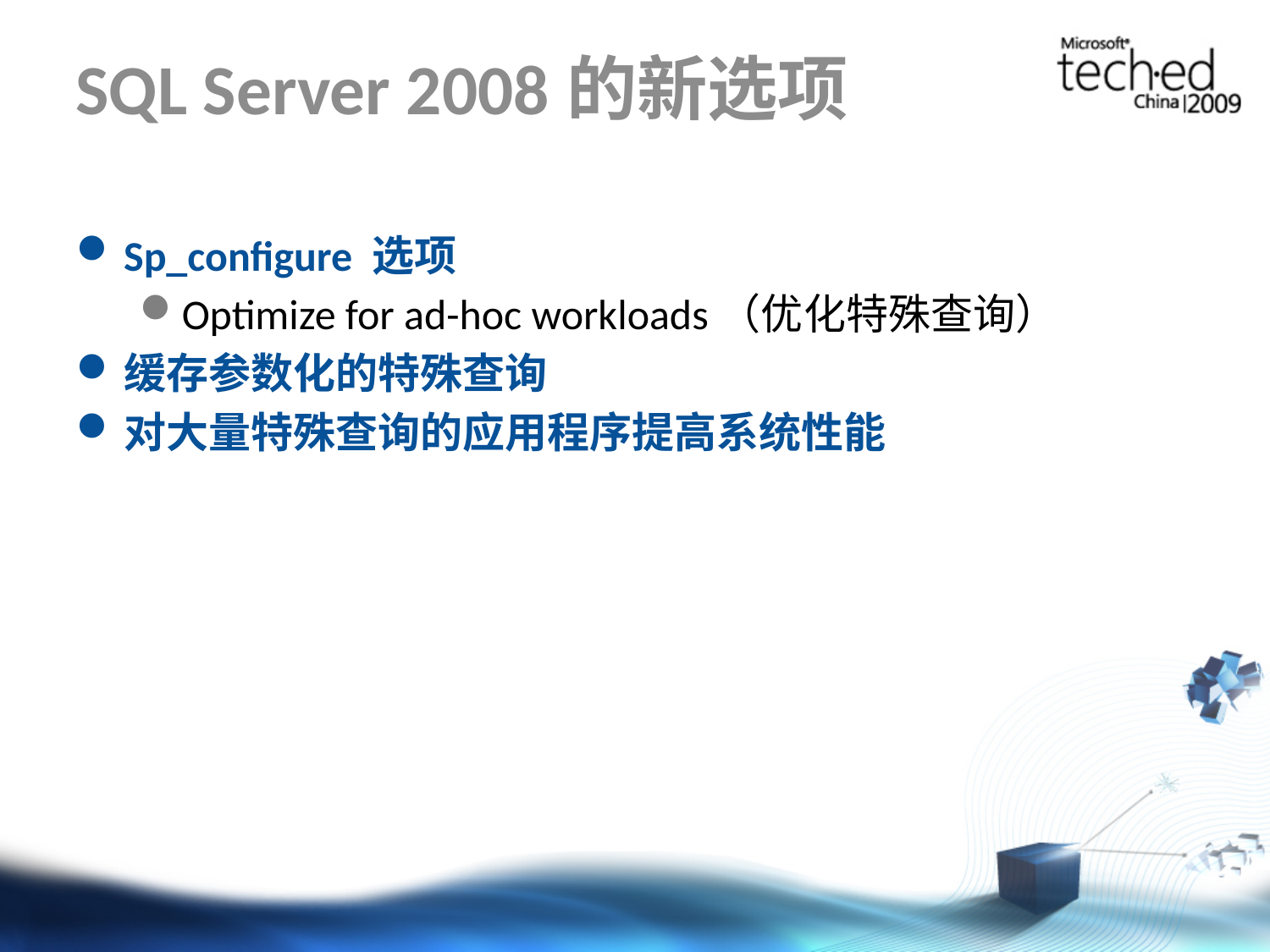

# SQL Server 2008的新选项
Sp_configure 选项
Optimize for ad-hoc workloads（优化特殊查询）
缓存参数化的特殊查询
对大量特殊查询的应用程序提高系统性能